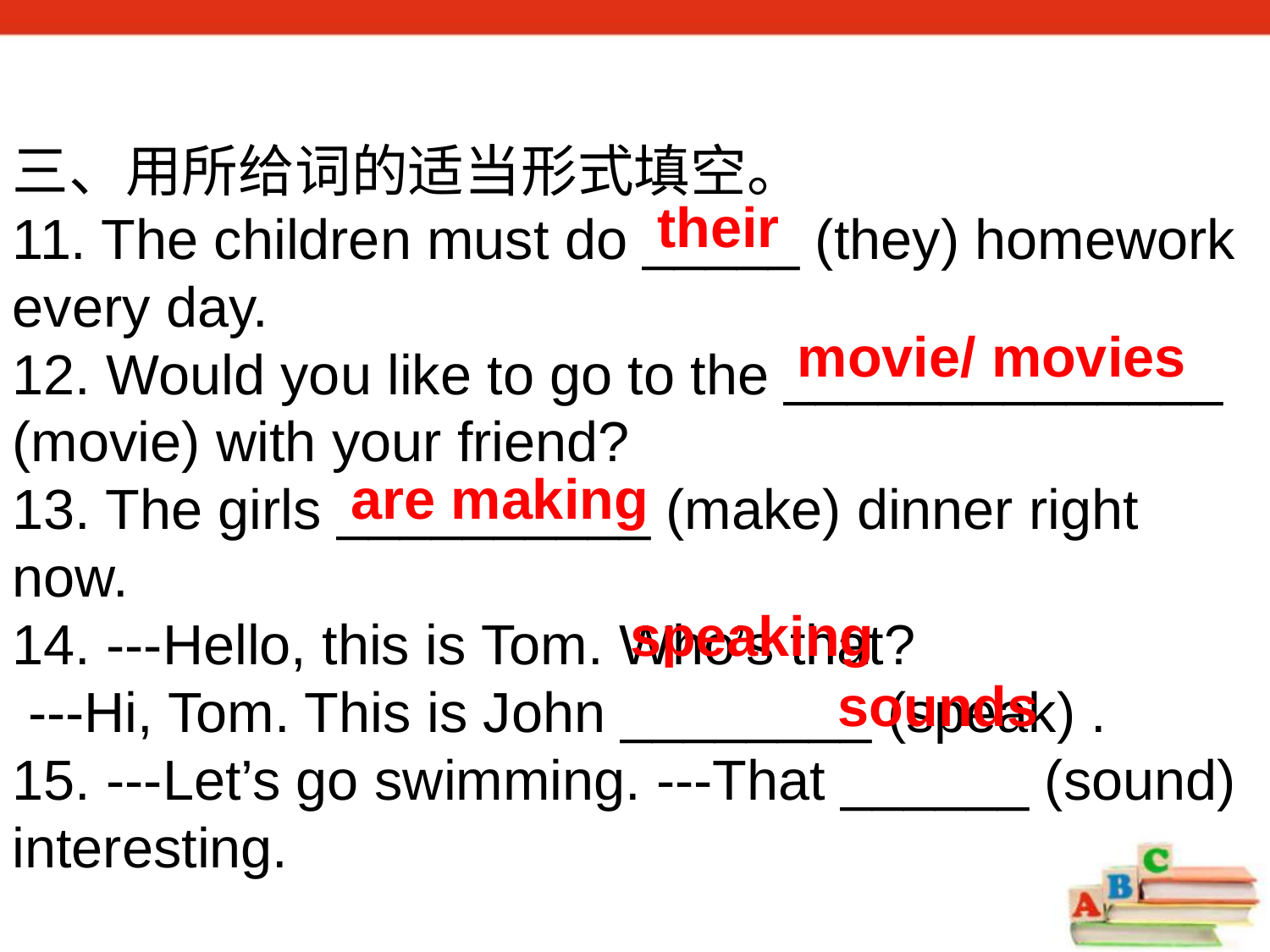

三、用所给词的适当形式填空。
11. The children must do _____ (they) homework every day.
12. Would you like to go to the ______________ (movie) with your friend?
13. The girls __________ (make) dinner right now.
14. ---Hello, this is Tom. Who’s that?
 ---Hi, Tom. This is John ________ (speak) .
15. ---Let’s go swimming. ---That ______ (sound) interesting.
their
movie/ movies
are making
speaking
sounds